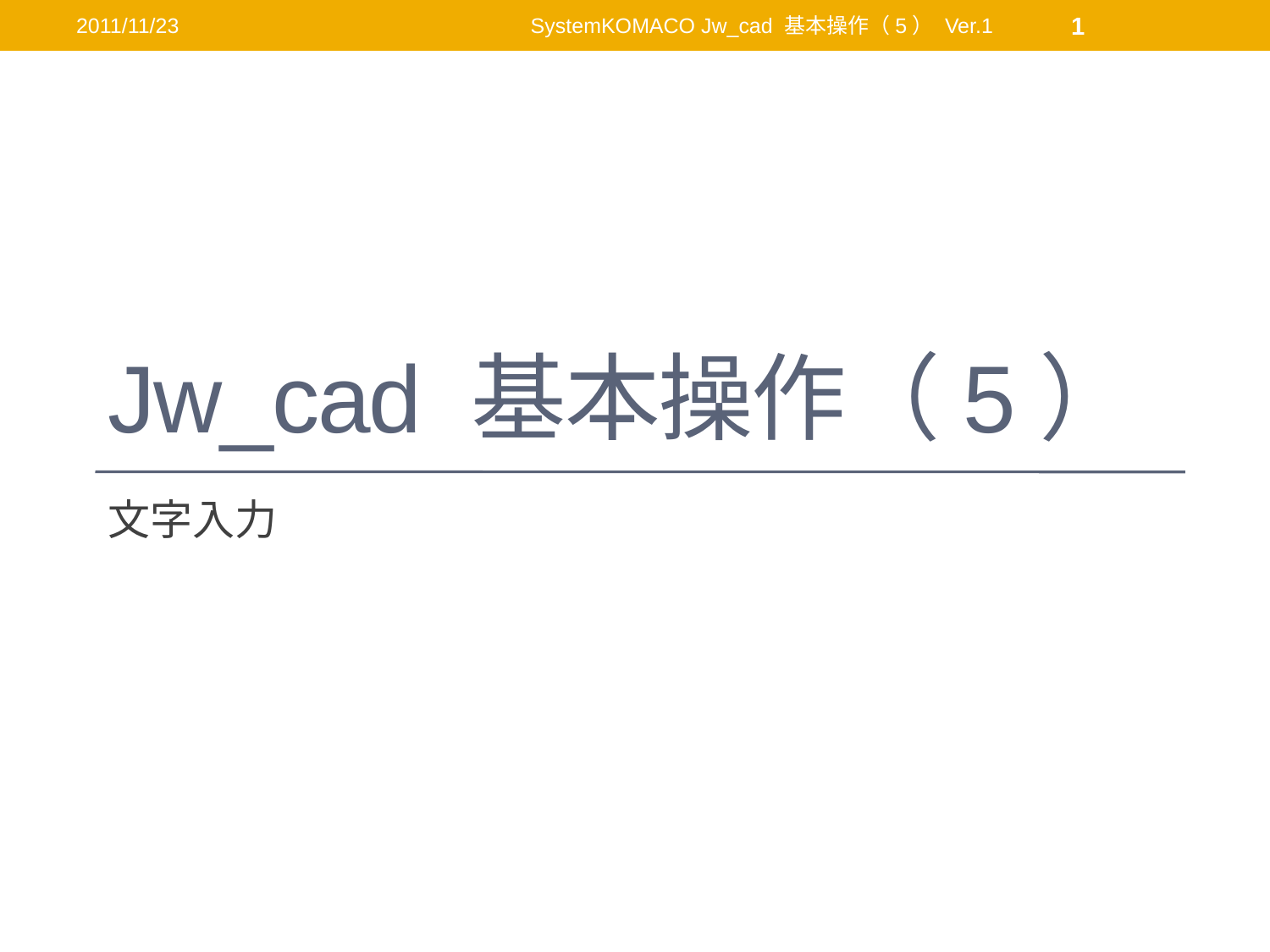

2011/11/23
SystemKOMACO Jw_cad 基本操作（5） Ver.1
1
# Jw_cad 基本操作（5）
文字入力